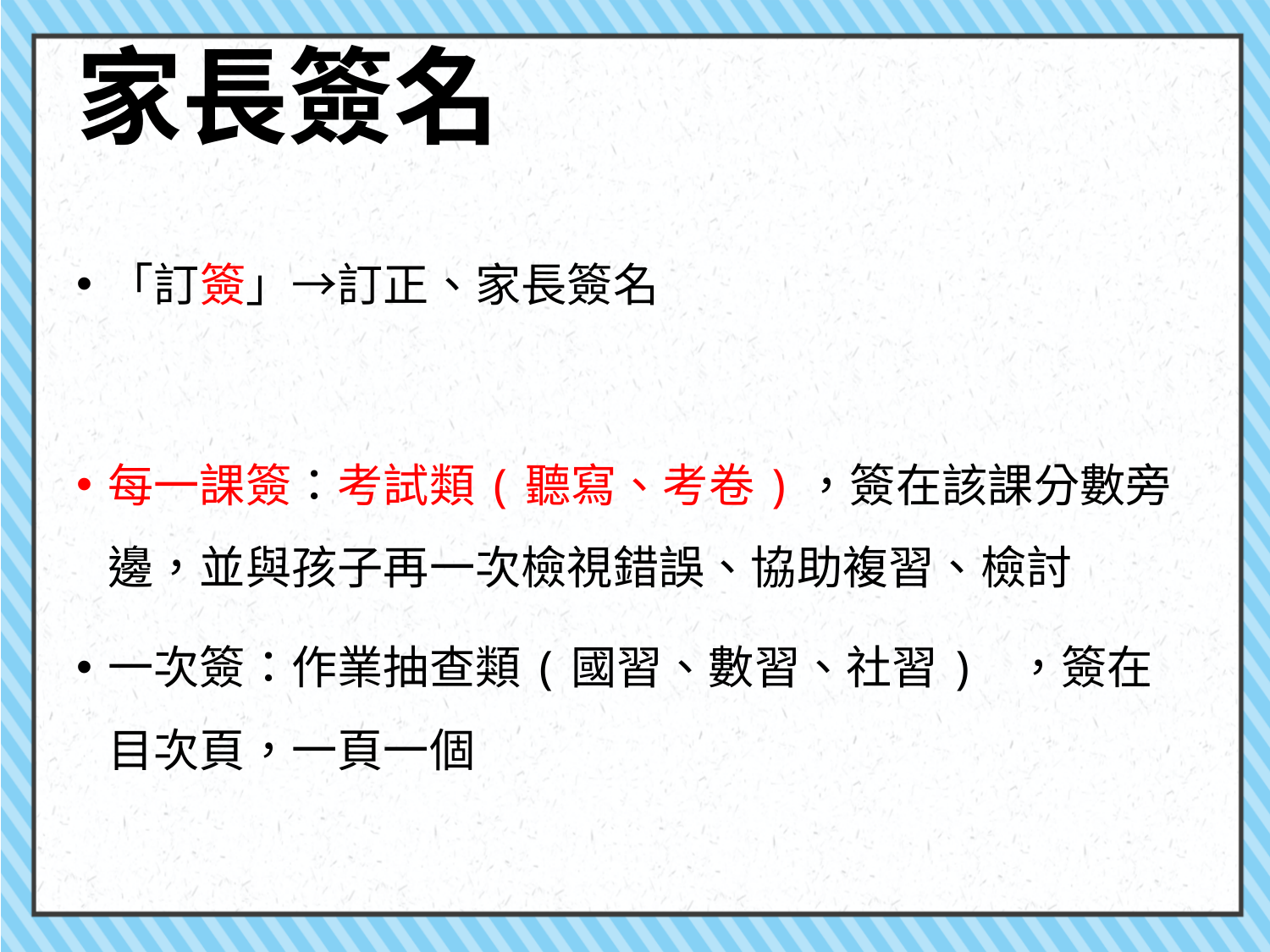

# 家長簽名
「訂簽」→訂正、家長簽名

每一課簽：考試類(聽寫、考卷)，簽在該課分數旁邊，並與孩子再一次檢視錯誤、協助複習、檢討
一次簽：作業抽查類(國習、數習、社習) ，簽在目次頁，一頁一個